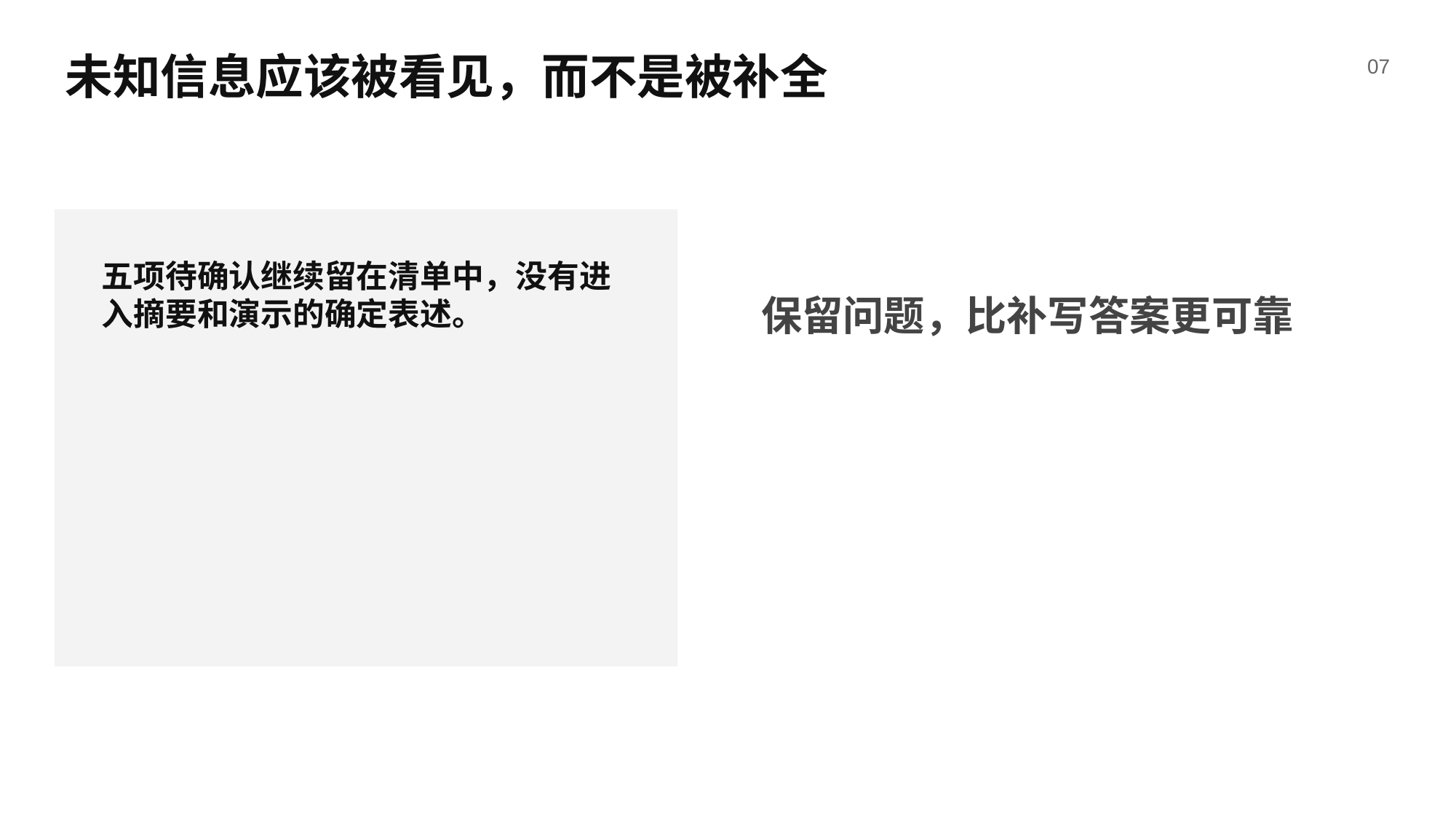

未知信息应该被看见，而不是被补全
07

五项待确认继续留在清单中，没有进入摘要和演示的确定表述。
保留问题，比补写答案更可靠